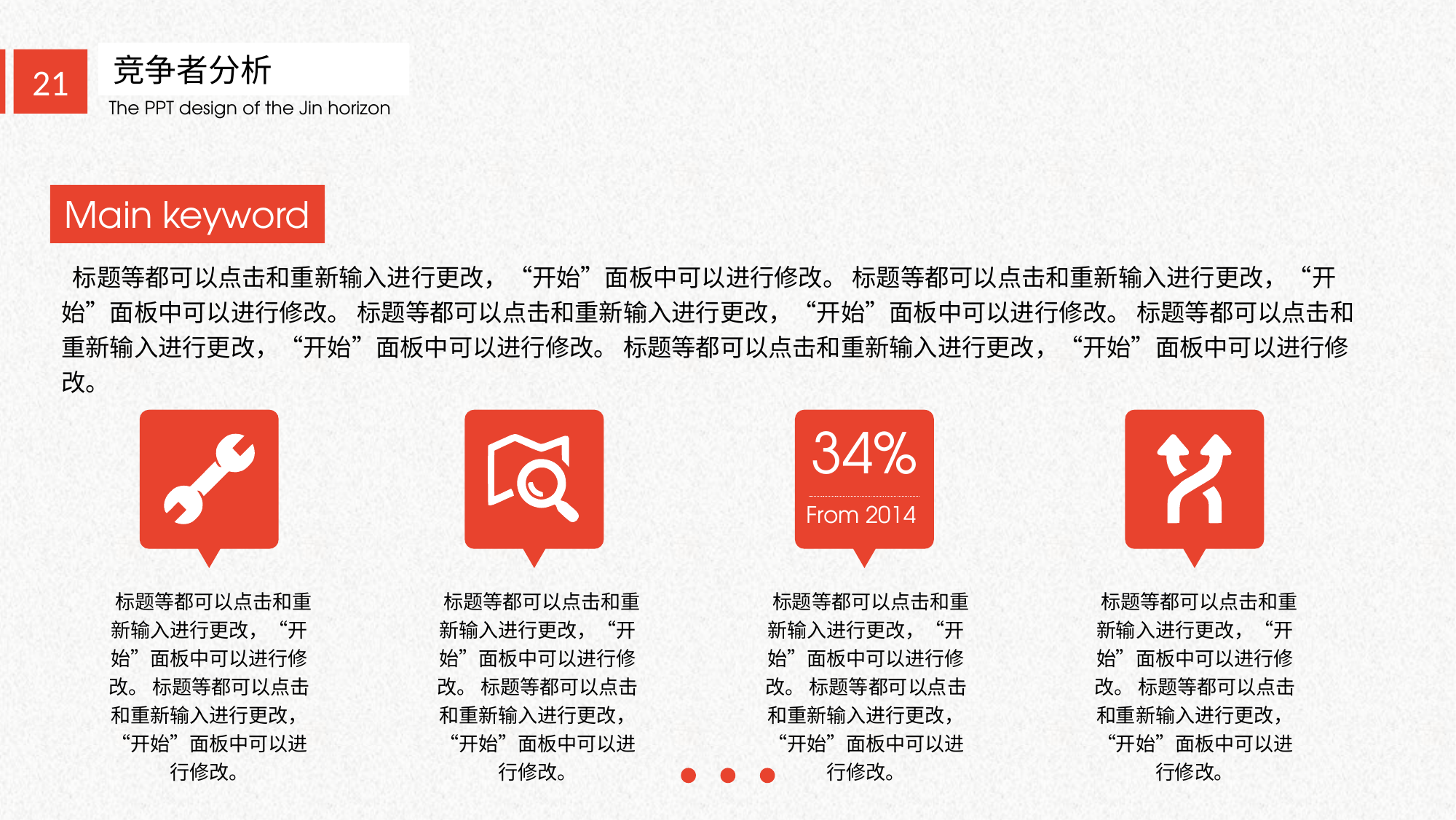

竞争者分析
Main keyword
 标题等都可以点击和重新输入进行更改，“开始”面板中可以进行修改。 标题等都可以点击和重新输入进行更改，“开始”面板中可以进行修改。 标题等都可以点击和重新输入进行更改，“开始”面板中可以进行修改。 标题等都可以点击和重新输入进行更改，“开始”面板中可以进行修改。 标题等都可以点击和重新输入进行更改，“开始”面板中可以进行修改。

34%
From 2014

 标题等都可以点击和重新输入进行更改，“开始”面板中可以进行修改。 标题等都可以点击和重新输入进行更改，“开始”面板中可以进行修改。
 标题等都可以点击和重新输入进行更改，“开始”面板中可以进行修改。 标题等都可以点击和重新输入进行更改，“开始”面板中可以进行修改。
 标题等都可以点击和重新输入进行更改，“开始”面板中可以进行修改。 标题等都可以点击和重新输入进行更改，“开始”面板中可以进行修改。
 标题等都可以点击和重新输入进行更改，“开始”面板中可以进行修改。 标题等都可以点击和重新输入进行更改，“开始”面板中可以进行修改。